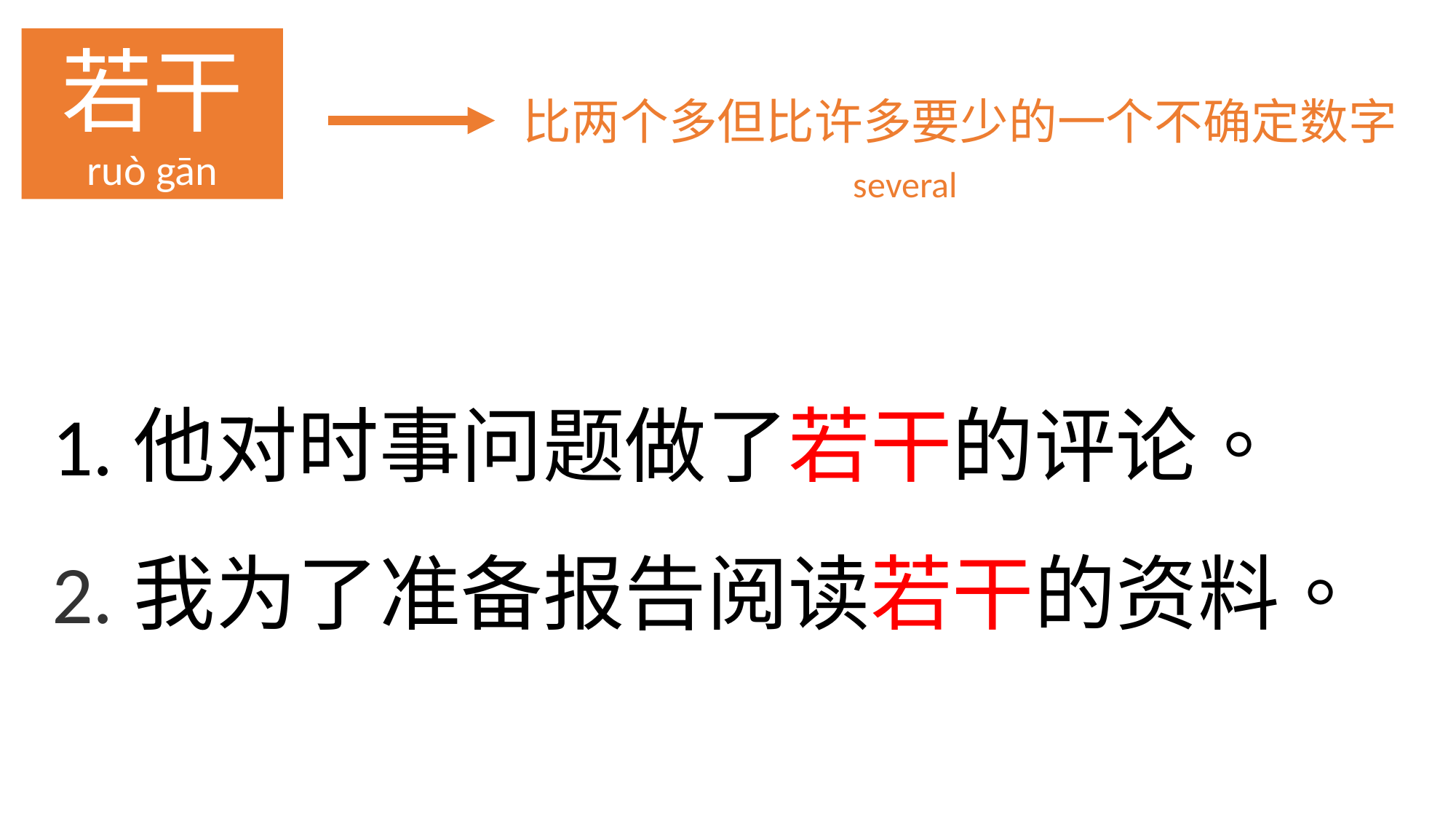

若干
ruò gān
比两个多但比许多要少的一个不确定数字
 several
1.他对时事问题做了若干的评论。
2.我为了准备报告阅读若干的资料。